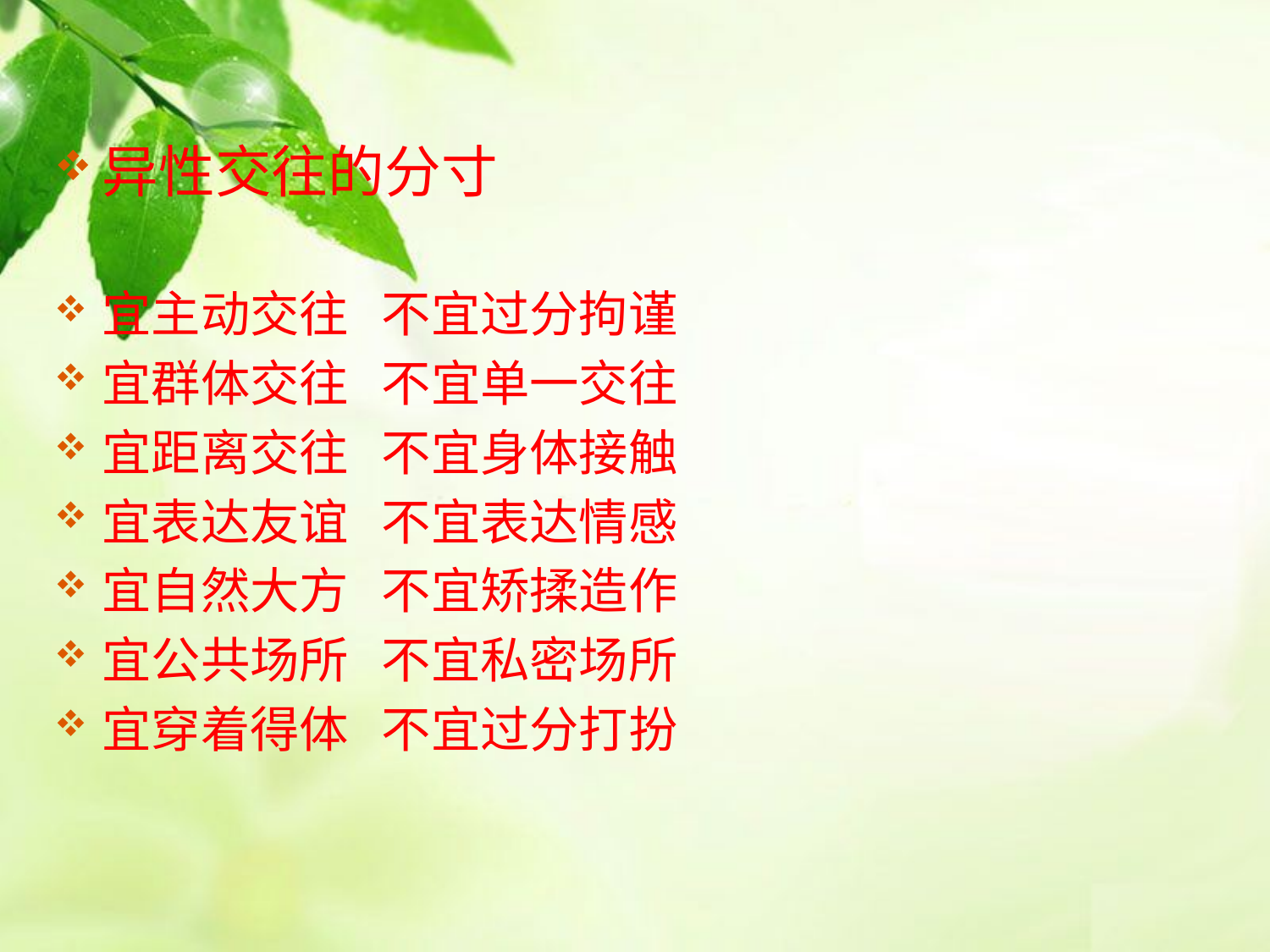

异性交往的分寸

宜主动交往   不宜过分拘谨
宜群体交往   不宜单一交往
宜距离交往   不宜身体接触
宜表达友谊   不宜表达情感
宜自然大方   不宜矫揉造作
宜公共场所   不宜私密场所
宜穿着得体   不宜过分打扮